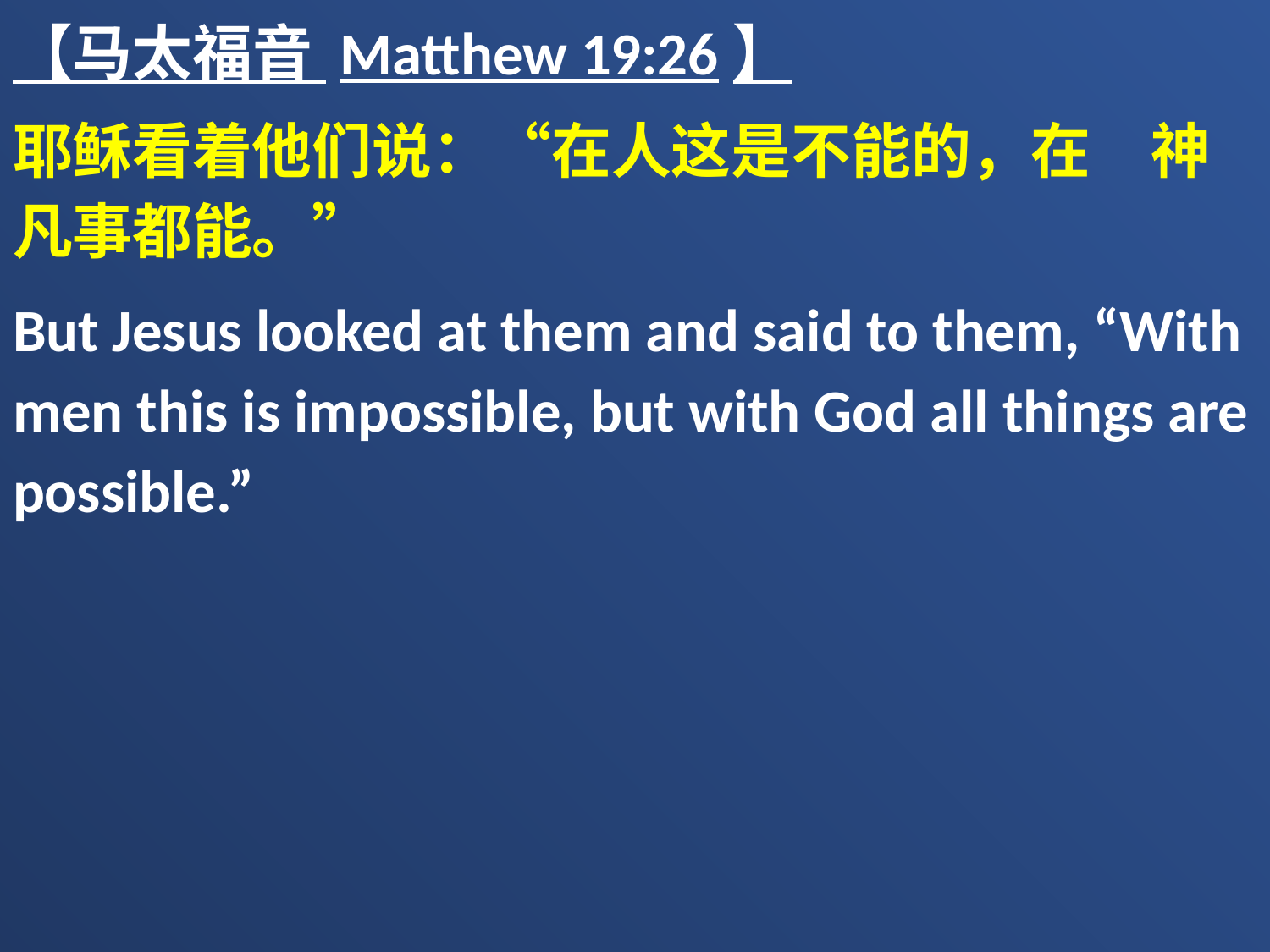

【马太福音 Matthew 19:26】
耶稣看着他们说：“在人这是不能的，在　神凡事都能。”
But Jesus looked at them and said to them, “With men this is impossible, but with God all things are possible.”